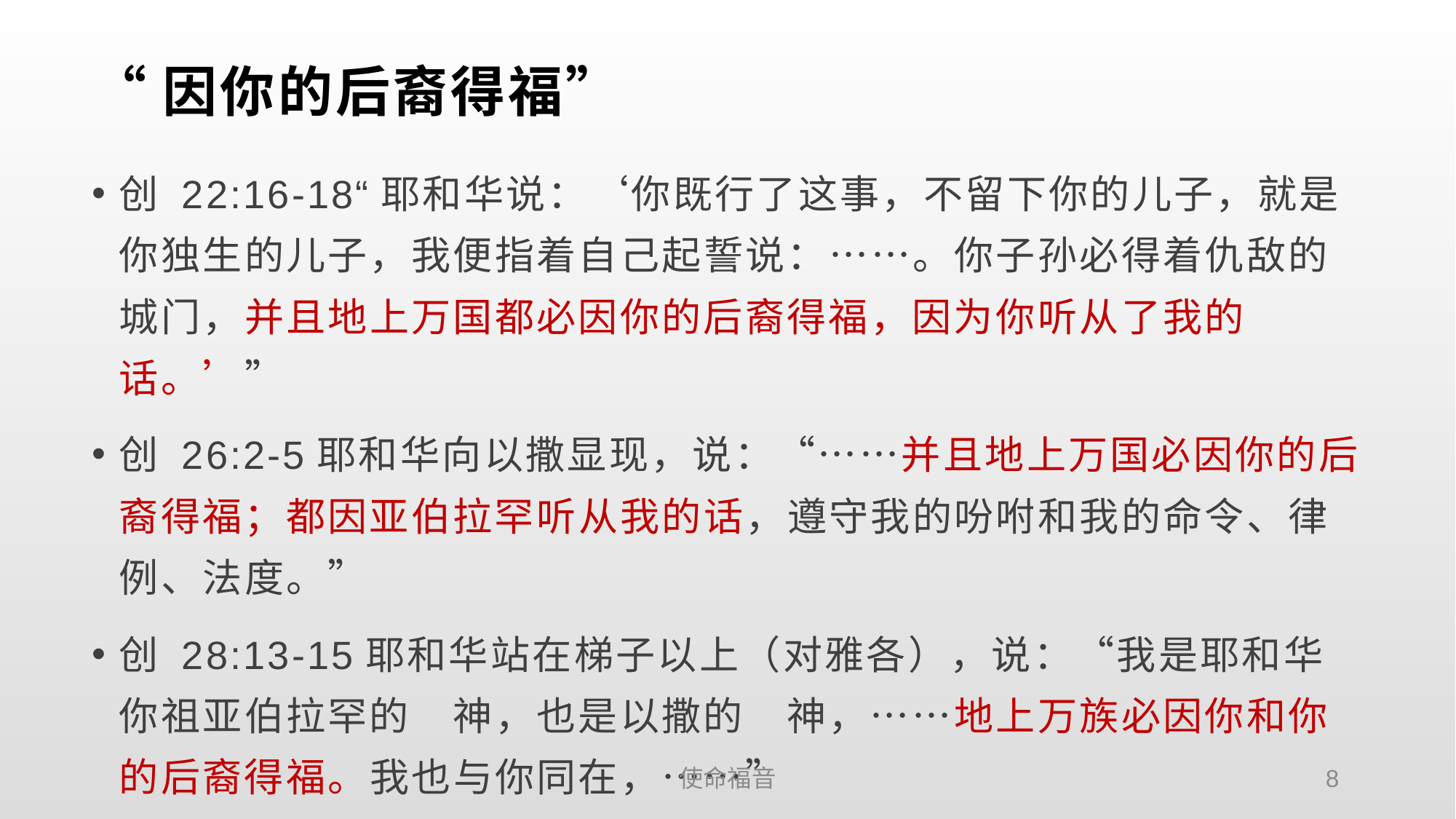

# “因你的后裔得福”
创 22:16-18“耶和华说：‘你既行了这事，不留下你的儿子，就是你独生的儿子，我便指着自己起誓说：……。你子孙必得着仇敌的城门，并且地上万国都必因你的后裔得福，因为你听从了我的话。’”
创 26:2-5耶和华向以撒显现，说：“……并且地上万国必因你的后裔得福；都因亚伯拉罕听从我的话，遵守我的吩咐和我的命令、律例、法度。”
创 28:13-15耶和华站在梯子以上（对雅各），说：“我是耶和华你祖亚伯拉罕的　神，也是以撒的　神，……地上万族必因你和你的后裔得福。我也与你同在，……”
使命福音
8